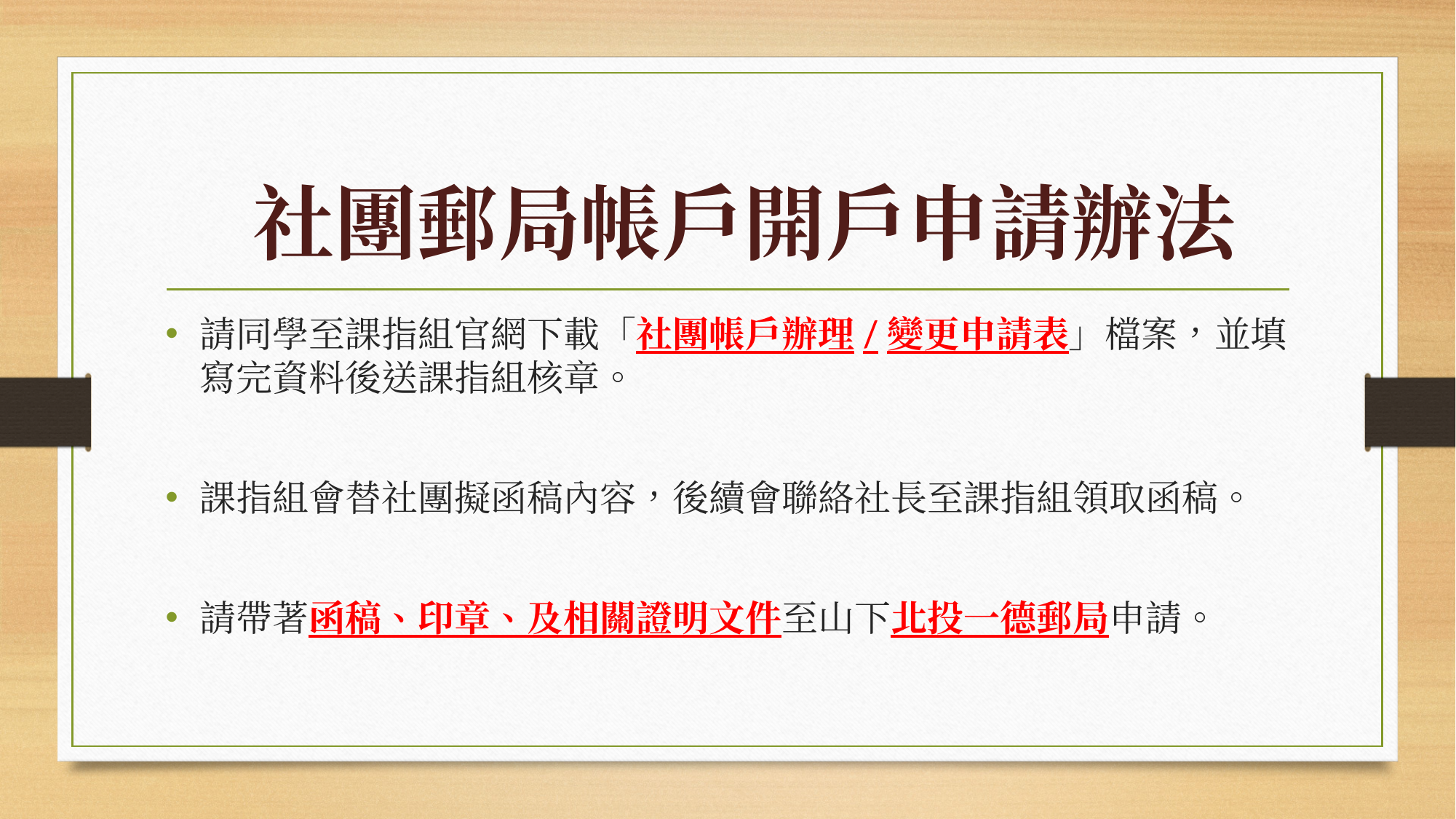

# 社團郵局帳戶開戶申請辦法
請同學至課指組官網下載「社團帳戶辦理/變更申請表」檔案，並填寫完資料後送課指組核章。

課指組會替社團擬函稿內容，後續會聯絡社長至課指組領取函稿。

請帶著函稿、印章、及相關證明文件至山下北投一德郵局申請。